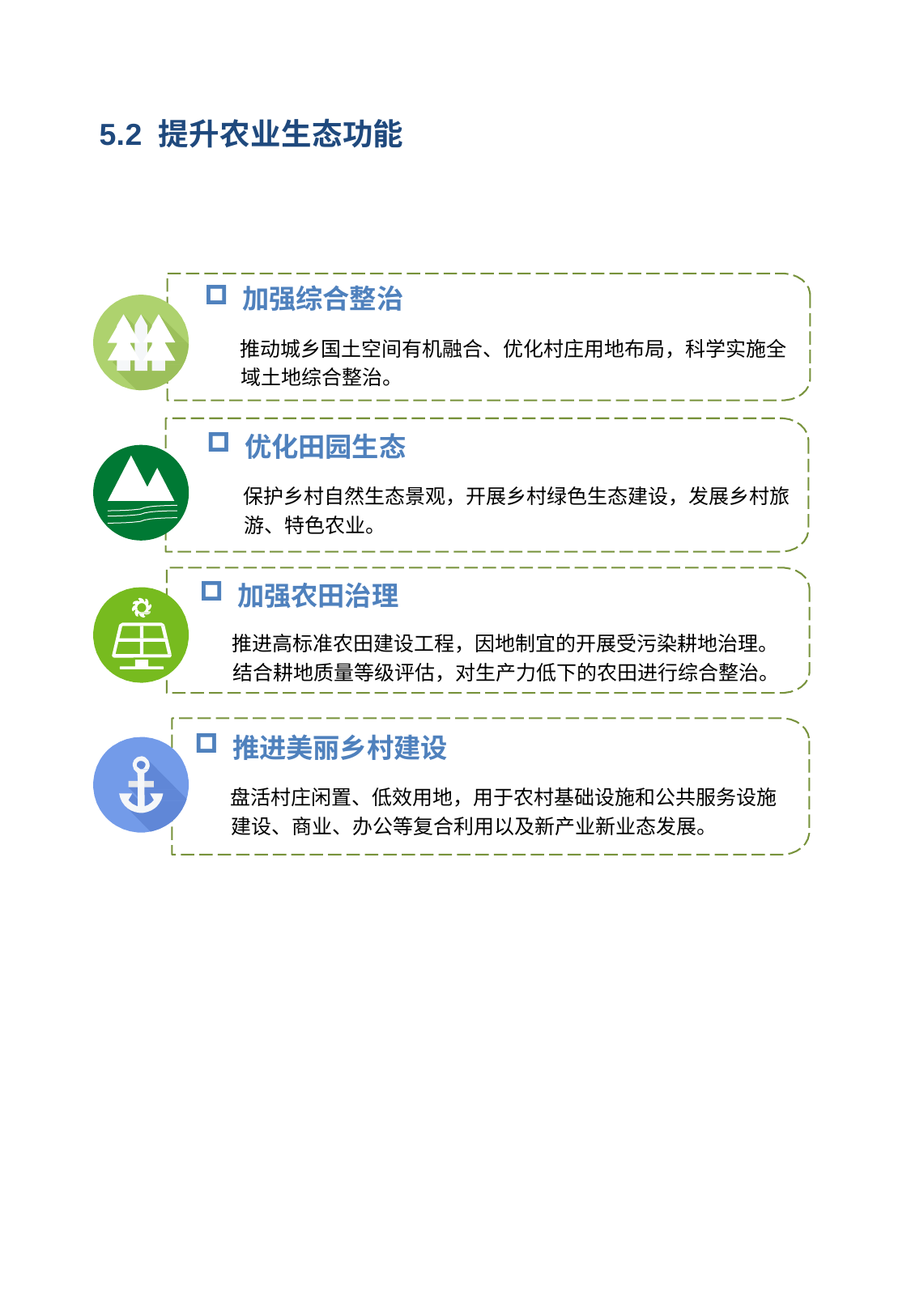

5.2 提升农业生态功能

加强综合整治

推动城乡国土空间有机融合、优化村庄用地布局，科学实施全域土地综合整治。

优化田园生态

保护乡村自然生态景观，开展乡村绿色生态建设，发展乡村旅游、特色农业。

加强农田治理

推进高标准农田建设工程，因地制宜的开展受污染耕地治理。结合耕地质量等级评估，对生产力低下的农田进行综合整治。

推进美丽乡村建设

盘活村庄闲置、低效用地，用于农村基础设施和公共服务设施建设、商业、办公等复合利用以及新产业新业态发展。